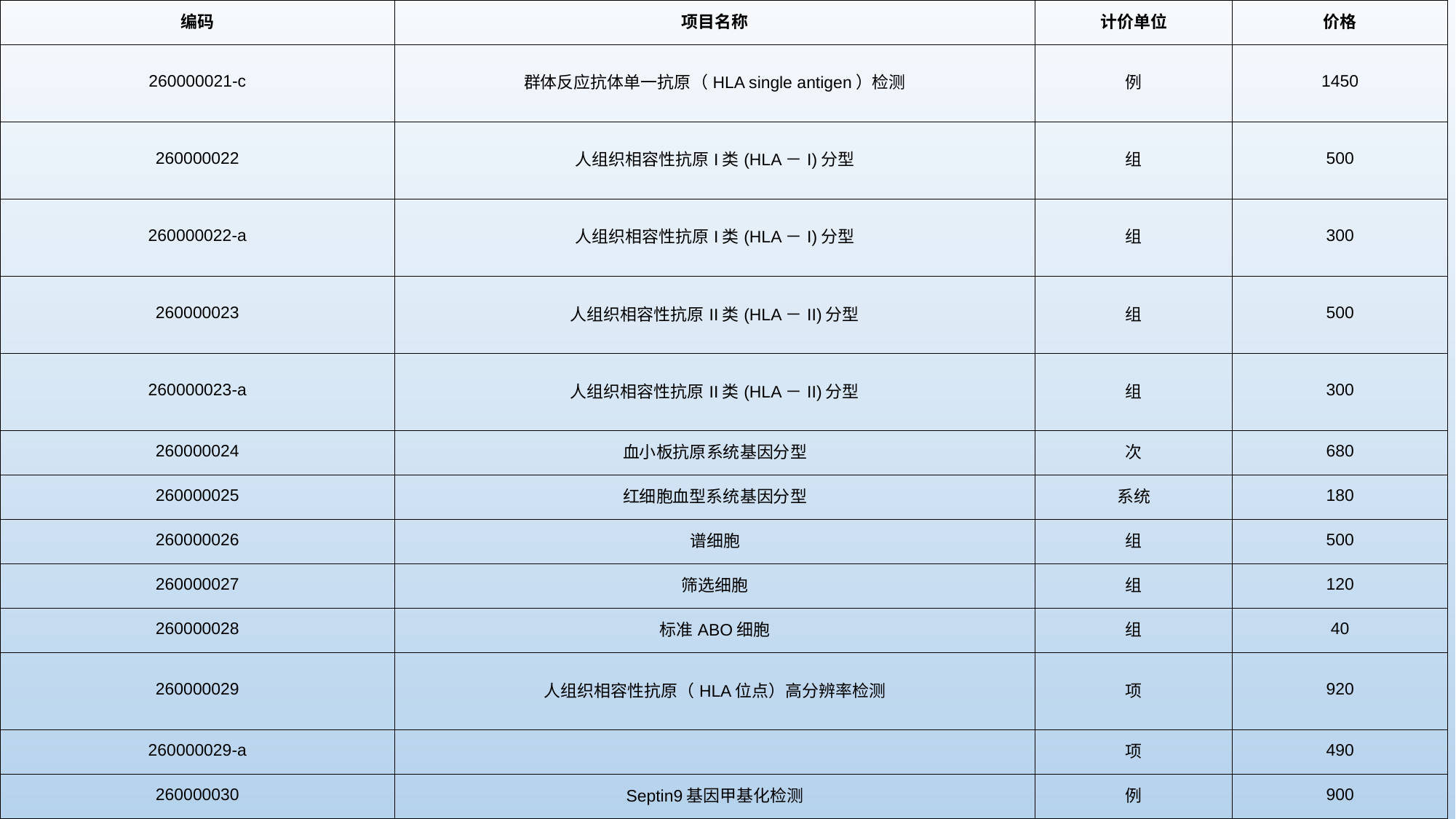

| 编码 | 项目名称 | 计价单位 | 价格 |
| --- | --- | --- | --- |
| 260000021-c | 群体反应抗体单一抗原（HLA single antigen）检测 | 例 | 1450 |
| 260000022 | 人组织相容性抗原I类(HLA－I)分型 | 组 | 500 |
| 260000022-a | 人组织相容性抗原I类(HLA－I)分型 | 组 | 300 |
| 260000023 | 人组织相容性抗原II类(HLA－II)分型 | 组 | 500 |
| 260000023-a | 人组织相容性抗原II类(HLA－II)分型 | 组 | 300 |
| 260000024 | 血小板抗原系统基因分型 | 次 | 680 |
| 260000025 | 红细胞血型系统基因分型 | 系统 | 180 |
| 260000026 | 谱细胞 | 组 | 500 |
| 260000027 | 筛选细胞 | 组 | 120 |
| 260000028 | 标准ABO细胞 | 组 | 40 |
| 260000029 | 人组织相容性抗原（HLA位点）高分辨率检测 | 项 | 920 |
| 260000029-a |  | 项 | 490 |
| 260000030 | Septin9基因甲基化检测 | 例 | 900 |